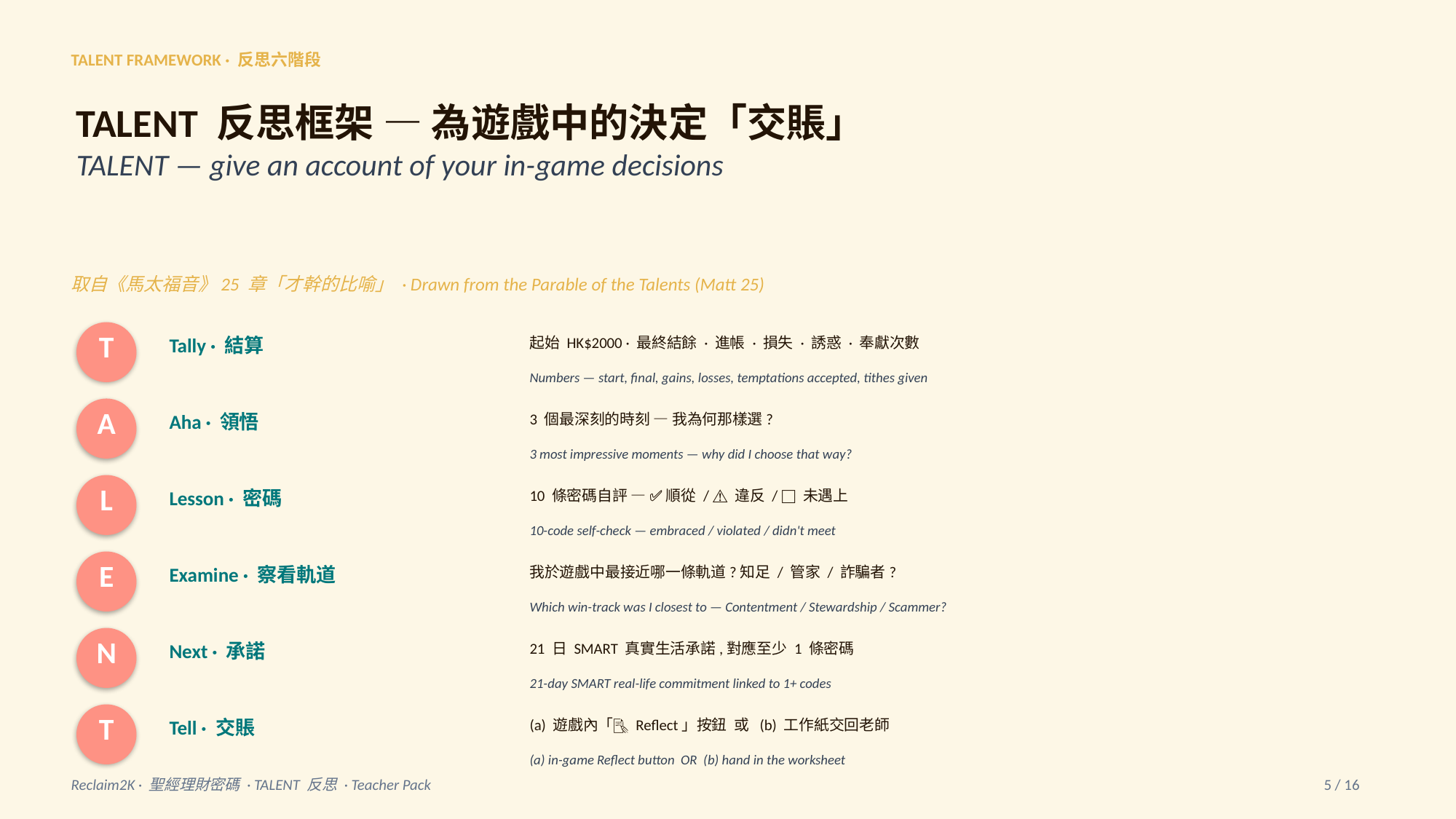

TALENT FRAMEWORK · 反思六階段
TALENT 反思框架 — 為遊戲中的決定「交賬」
TALENT — give an account of your in-game decisions
取自《馬太福音》25 章「才幹的比喻」 · Drawn from the Parable of the Talents (Matt 25)

T
Tally · 結算
起始 HK$2000 · 最終結餘 · 進帳 · 損失 · 誘惑 · 奉獻次數
Numbers — start, final, gains, losses, temptations accepted, tithes given

A
Aha · 領悟
3 個最深刻的時刻 — 我為何那樣選?
3 most impressive moments — why did I choose that way?

L
Lesson · 密碼
10 條密碼自評 — ✅ 順從 / ⚠️ 違反 / ⬜ 未遇上
10-code self-check — embraced / violated / didn't meet

E
Examine · 察看軌道
我於遊戲中最接近哪一條軌道?知足 / 管家 / 詐騙者?
Which win-track was I closest to — Contentment / Stewardship / Scammer?

N
Next · 承諾
21 日 SMART 真實生活承諾,對應至少 1 條密碼
21-day SMART real-life commitment linked to 1+ codes

T
Tell · 交賬
(a) 遊戲內「📝 Reflect」按鈕  或  (b) 工作紙交回老師
(a) in-game Reflect button  OR  (b) hand in the worksheet
Reclaim2K · 聖經理財密碼 · TALENT 反思 · Teacher Pack
5 / 16